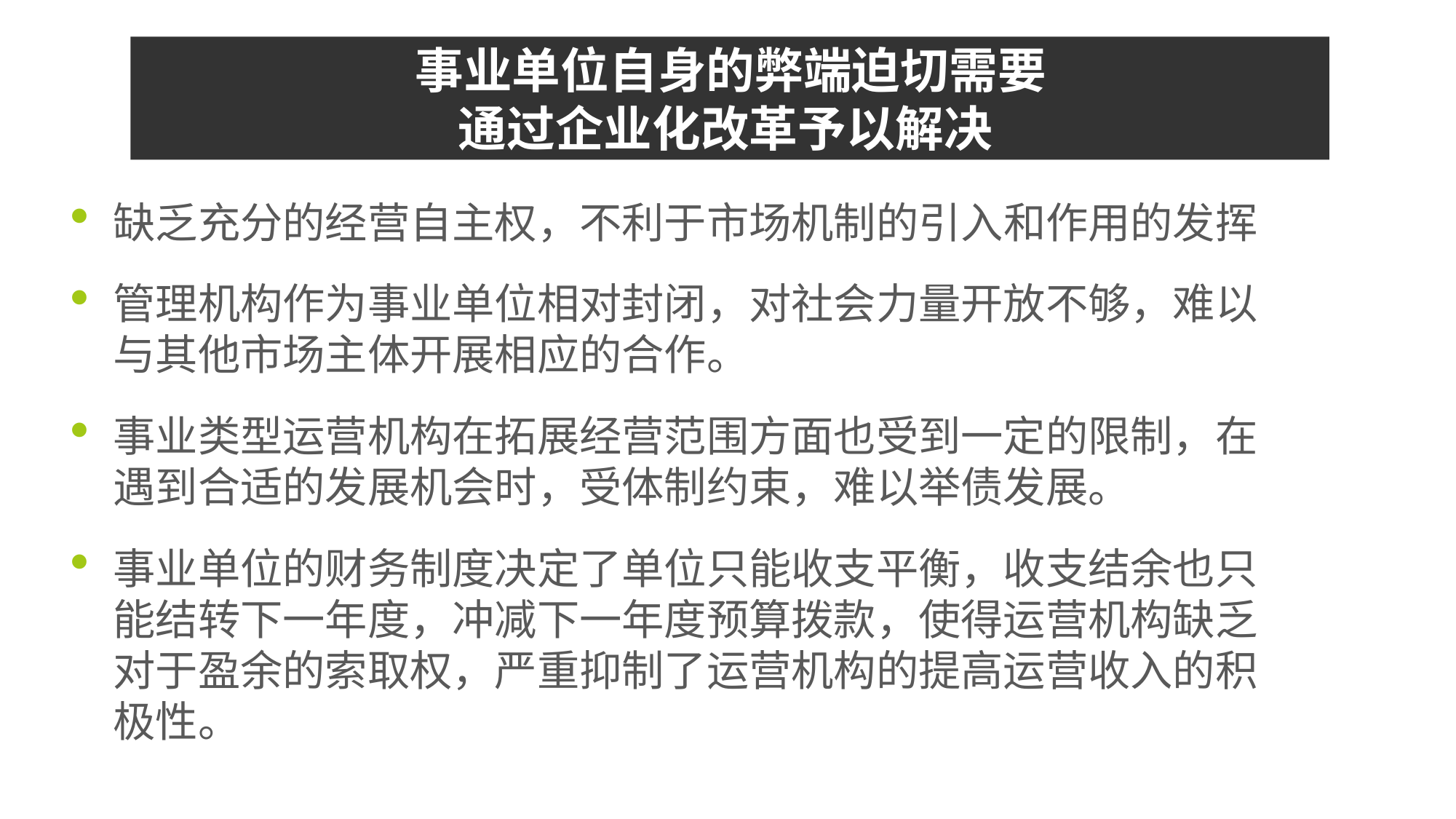

# 事业单位自身的弊端迫切需要 通过企业化改革予以解决
缺乏充分的经营自主权，不利于市场机制的引入和作用的发挥
管理机构作为事业单位相对封闭，对社会力量开放不够，难以与其他市场主体开展相应的合作。
事业类型运营机构在拓展经营范围方面也受到一定的限制，在遇到合适的发展机会时，受体制约束，难以举债发展。
事业单位的财务制度决定了单位只能收支平衡，收支结余也只能结转下一年度，冲减下一年度预算拨款，使得运营机构缺乏对于盈余的索取权，严重抑制了运营机构的提高运营收入的积极性。